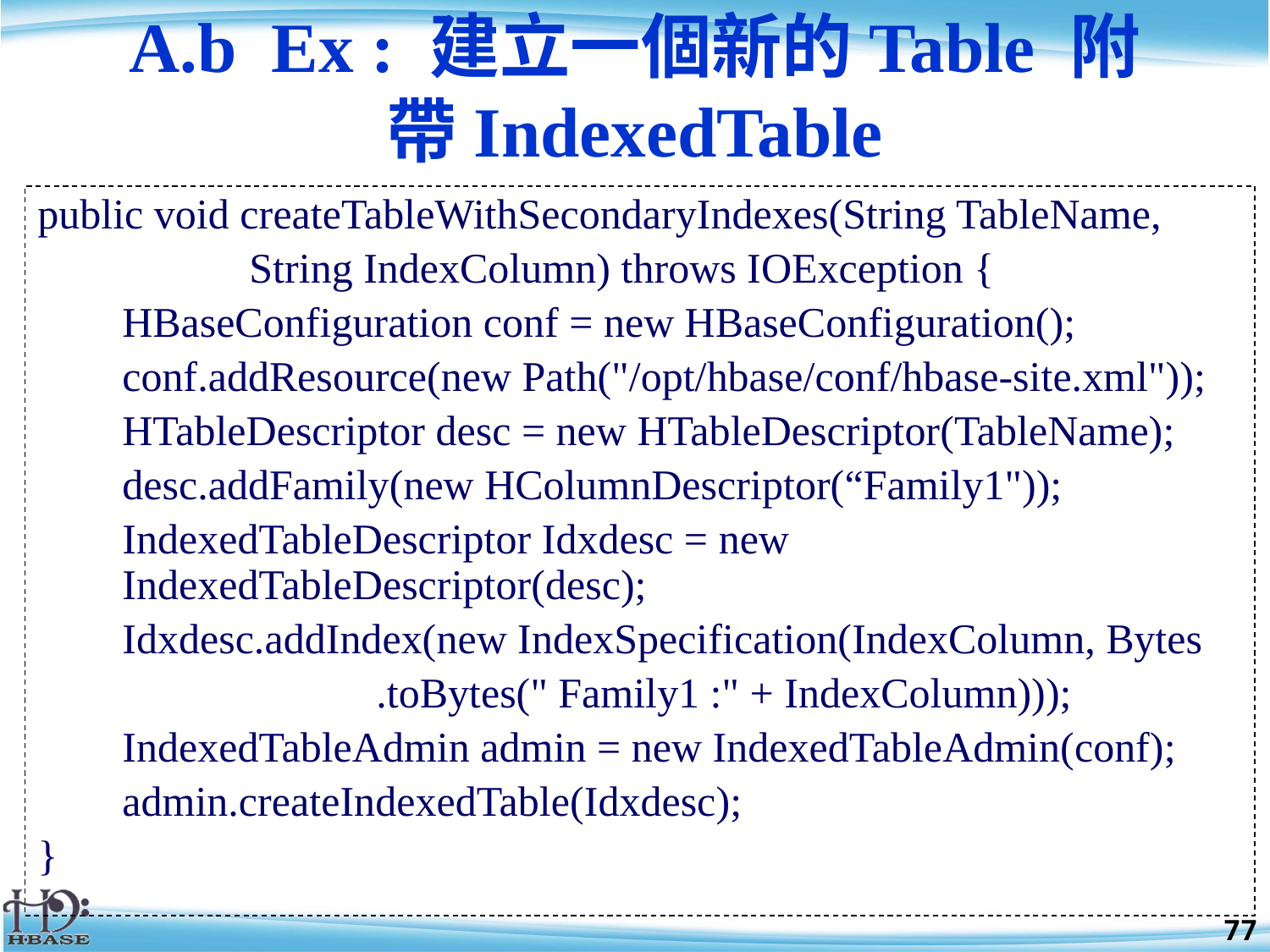

# A.b  Ex : 建立一個新的Table 附帶IndexedTable
public void createTableWithSecondaryIndexes(String TableName,
		String IndexColumn) throws IOException {
	HBaseConfiguration conf = new HBaseConfiguration();
	conf.addResource(new Path("/opt/hbase/conf/hbase-site.xml"));
	HTableDescriptor desc = new HTableDescriptor(TableName);
	desc.addFamily(new HColumnDescriptor(“Family1"));
	IndexedTableDescriptor Idxdesc = new IndexedTableDescriptor(desc);
	Idxdesc.addIndex(new IndexSpecification(IndexColumn, Bytes
			.toBytes(" Family1 :" + IndexColumn)));
	IndexedTableAdmin admin = new IndexedTableAdmin(conf);
	admin.createIndexedTable(Idxdesc);
}
77